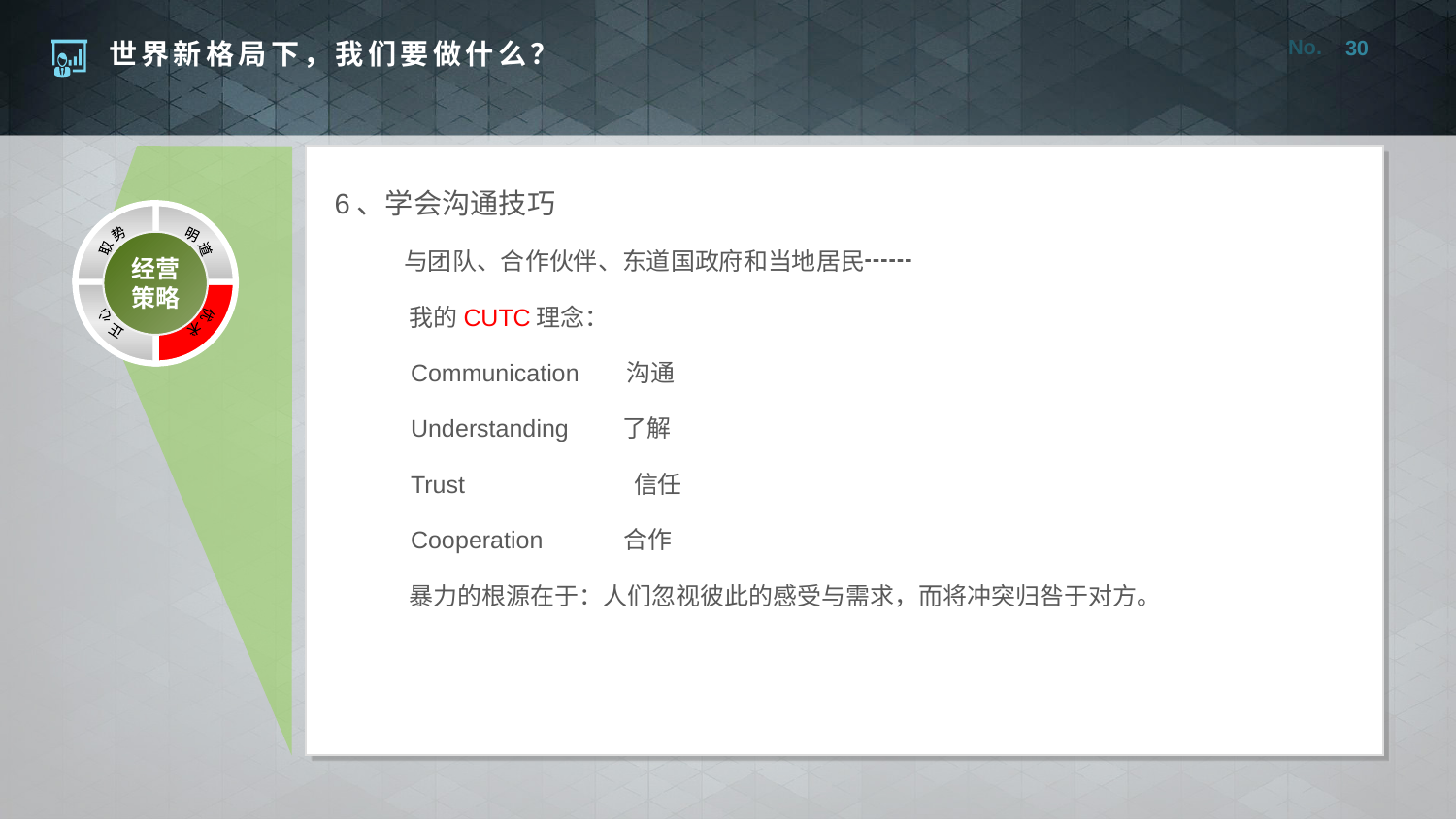

30

6、学会沟通技巧
    与团队、合作伙伴、东道国政府和当地居民┅┅
     我的CUTC理念：
     Communication      沟通
     Understanding       了解
     Trust                        信任
     Cooperation           合作
     暴力的根源在于：人们忽视彼此的感受与需求，而将冲突归咎于对方。

取  势
明  道
经营
策略
优  术
正  心